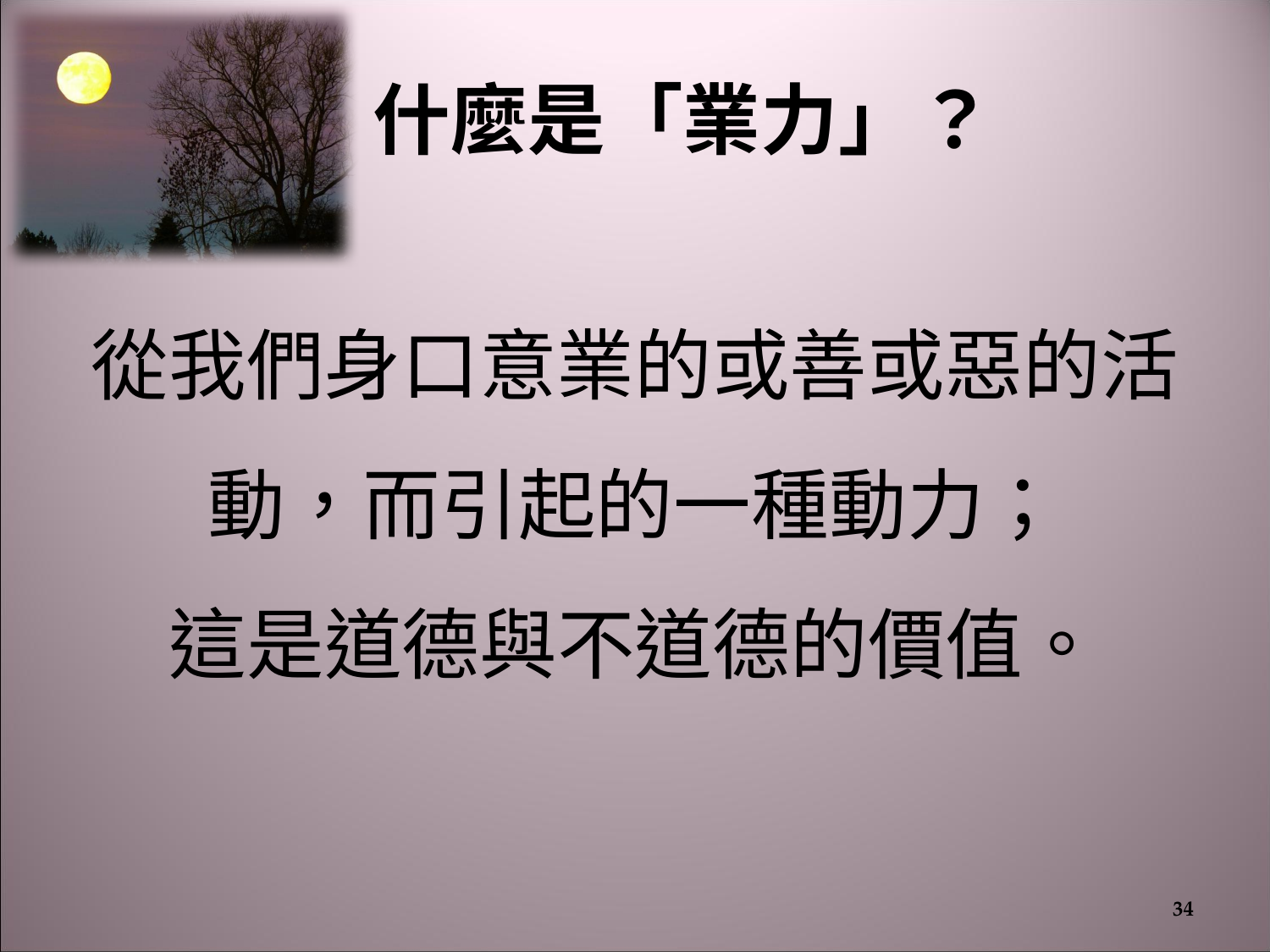

# 什麼是「業力」？
從我們身口意業的或善或惡的活動，而引起的一種動力；
這是道德與不道德的價值。
34